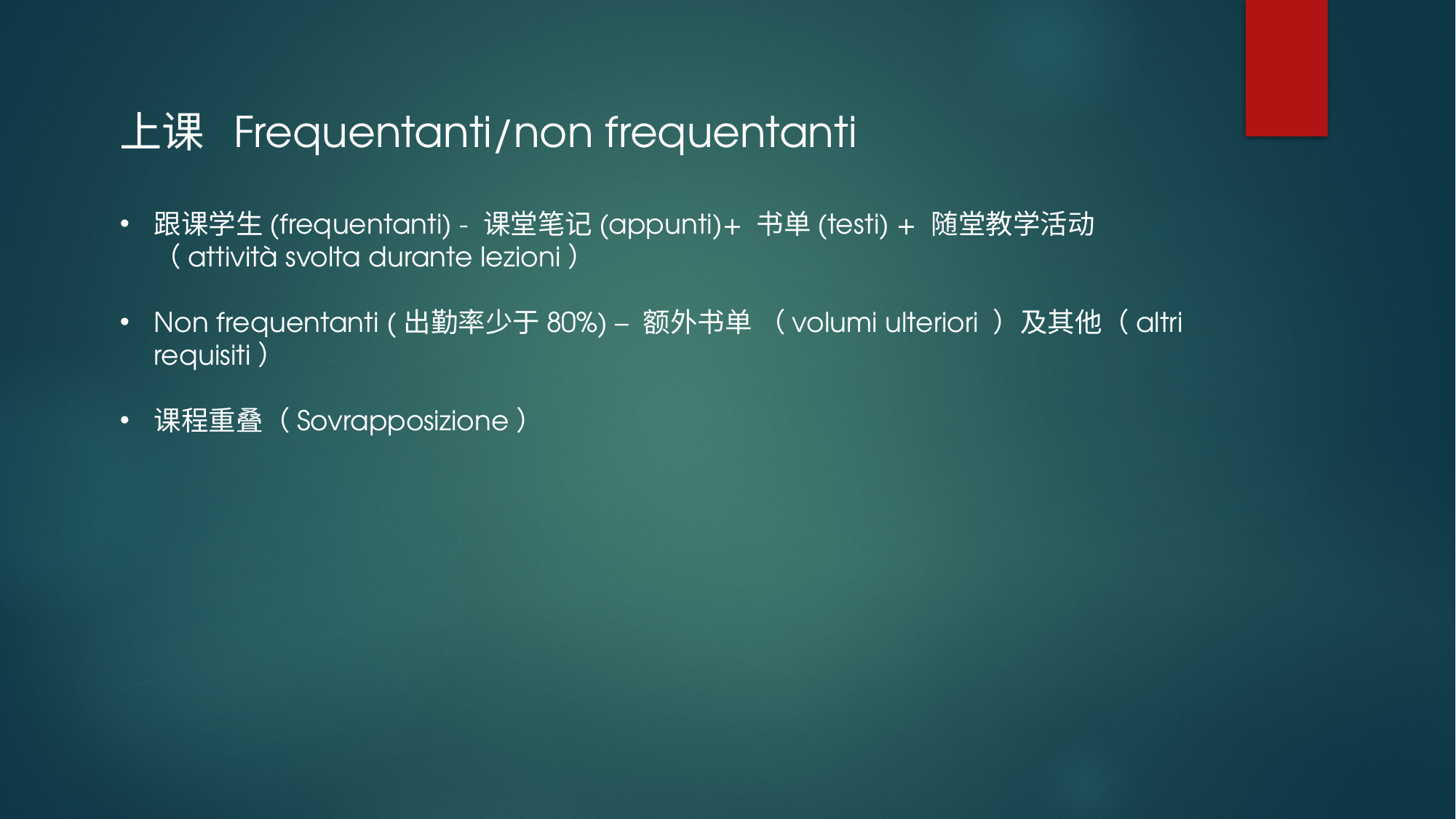

上课  Frequentanti/non frequentanti

跟课学生(frequentanti) - 课堂笔记(appunti)+ 书单(testi) + 随堂教学活动（attività svolta durante lezioni）

Non frequentanti (出勤率少于80%) – 额外书单 （volumi ulteriori ）及其他（altri requisiti）

课程重叠（Sovrapposizione）